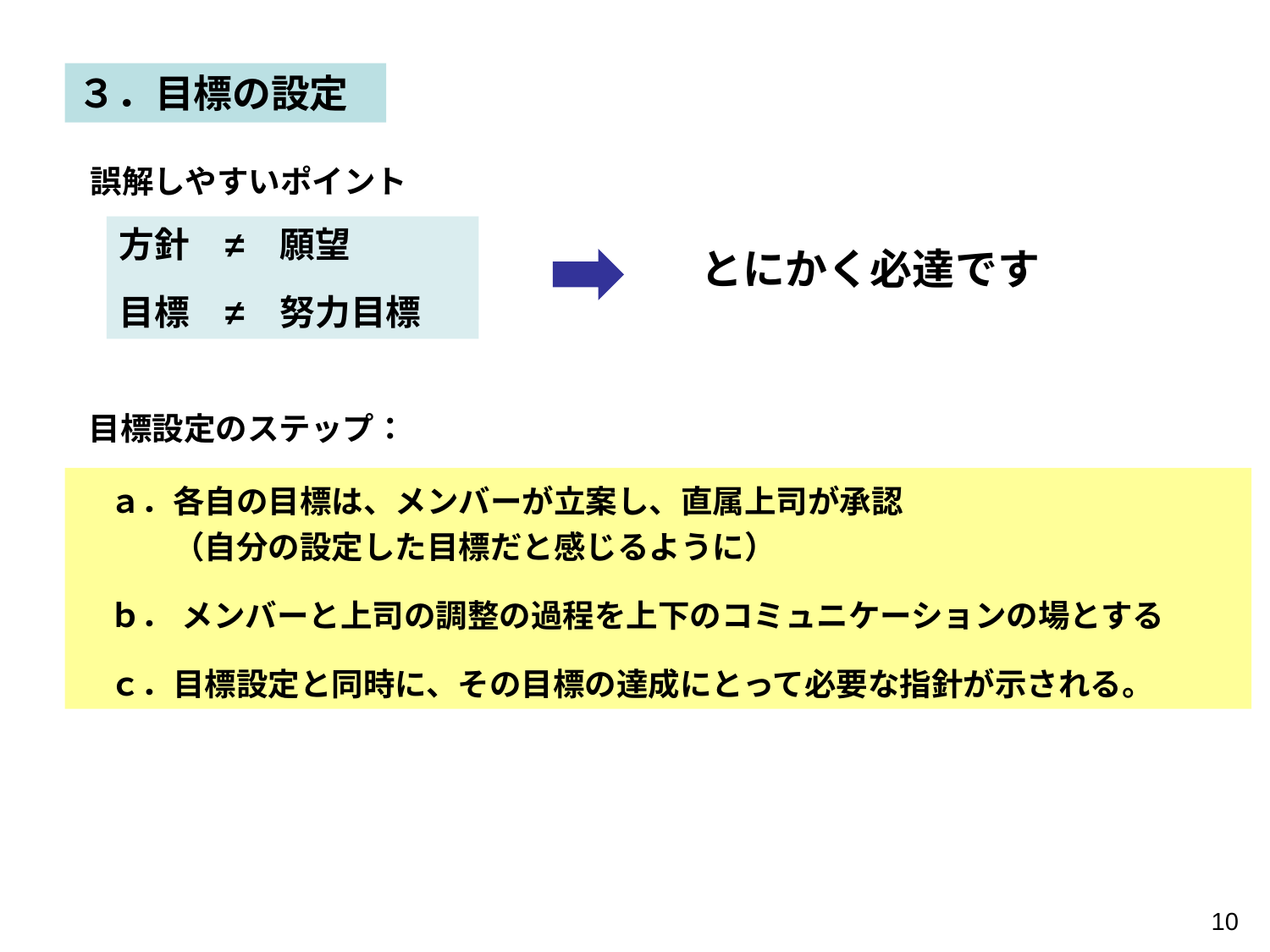

３．目標の設定
誤解しやすいポイント
方針　≠　願望

目標　≠　努力目標
とにかく必達です

目標設定のステップ：
　ａ．各自の目標は、メンバーが立案し、直属上司が承認
　　　（自分の設定した目標だと感じるように）

　ｂ． メンバーと上司の調整の過程を上下のコミュニケーションの場とする

　ｃ．目標設定と同時に、その目標の達成にとって必要な指針が示される。
10